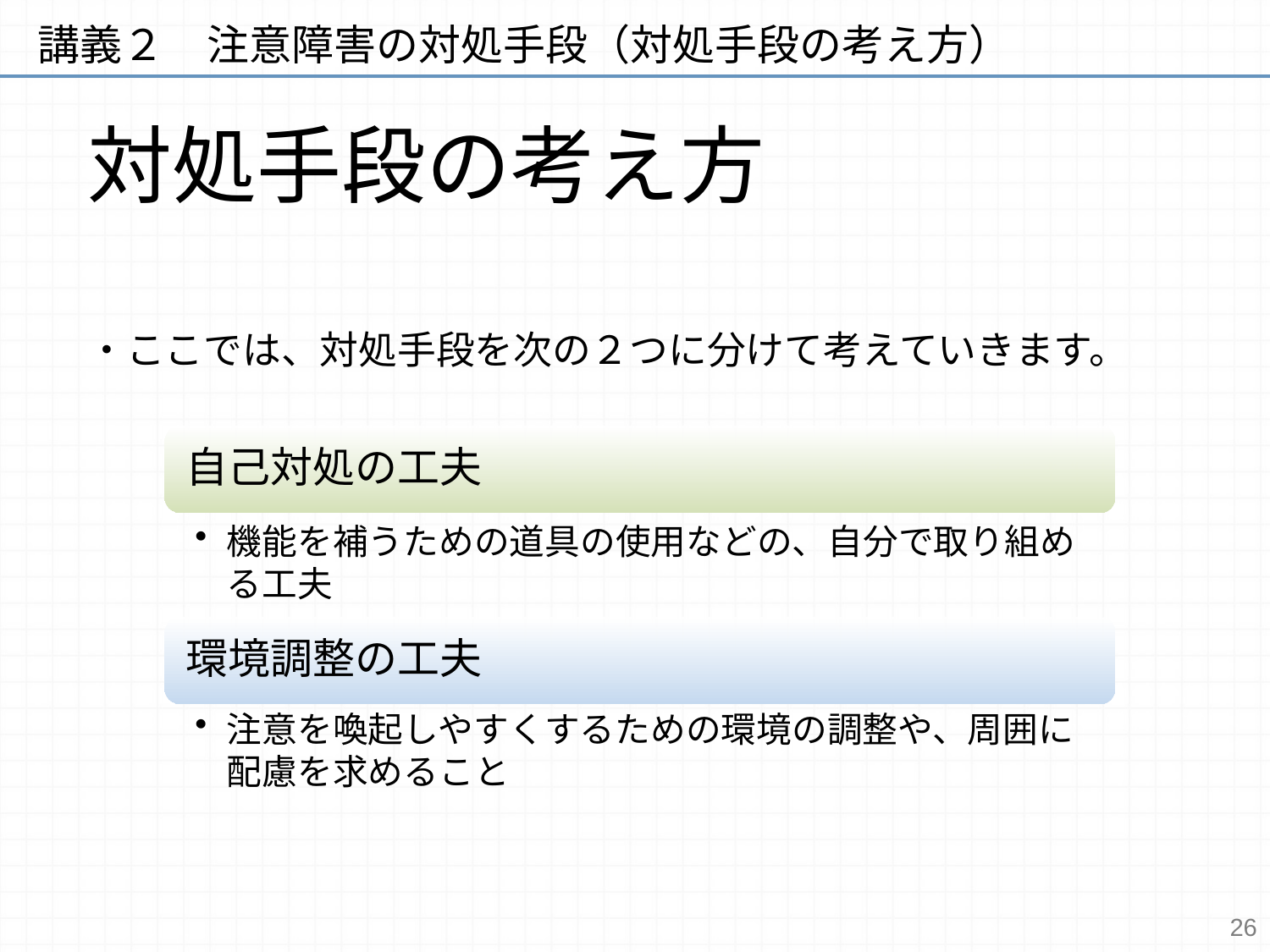

講義２　注意障害の対処手段（対処手段の考え方）
対処手段の考え方

・ここでは、対処手段を次の２つに分けて考えていきます。

自己対処の工夫
機能を補うための道具の使用などの、自分で取り組める工夫
環境調整の工夫
注意を喚起しやすくするための環境の調整や、周囲に配慮を求めること
26